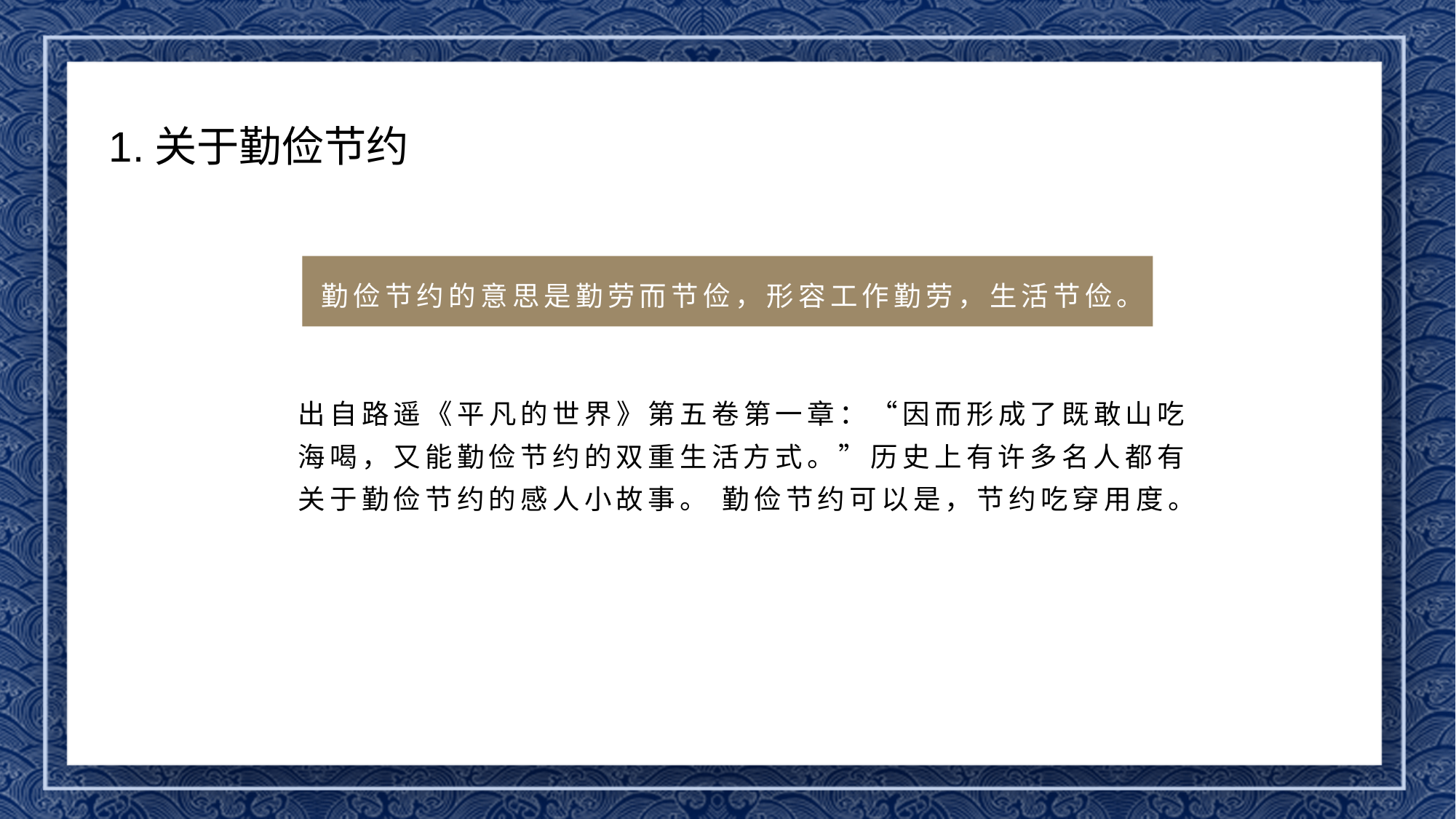

1.关于勤俭节约

勤俭节约的意思是勤劳而节俭，形容工作勤劳，生活节俭。
出自路遥《平凡的世界》第五卷第一章：“因而形成了既敢山吃海喝，又能勤俭节约的双重生活方式。”历史上有许多名人都有关于勤俭节约的感人小故事。 勤俭节约可以是，节约吃穿用度。